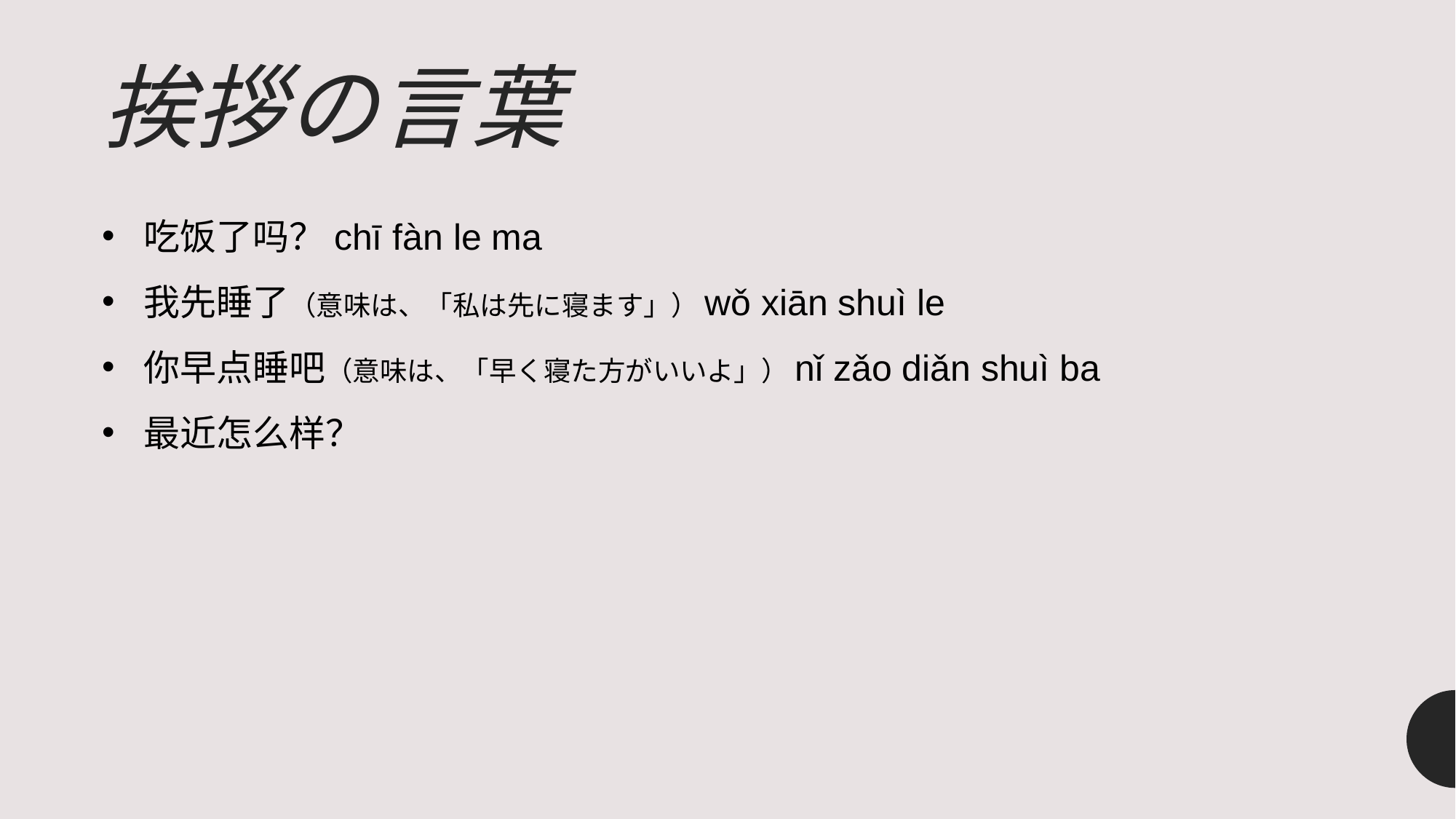

# 挨拶の言葉
吃饭了吗？chī fàn le ma
我先睡了（意味は、「私は先に寝ます」）wǒ xiān shuì le
你早点睡吧（意味は、「早く寝た方がいいよ」）nǐ zǎo diǎn shuì ba
最近怎么样？